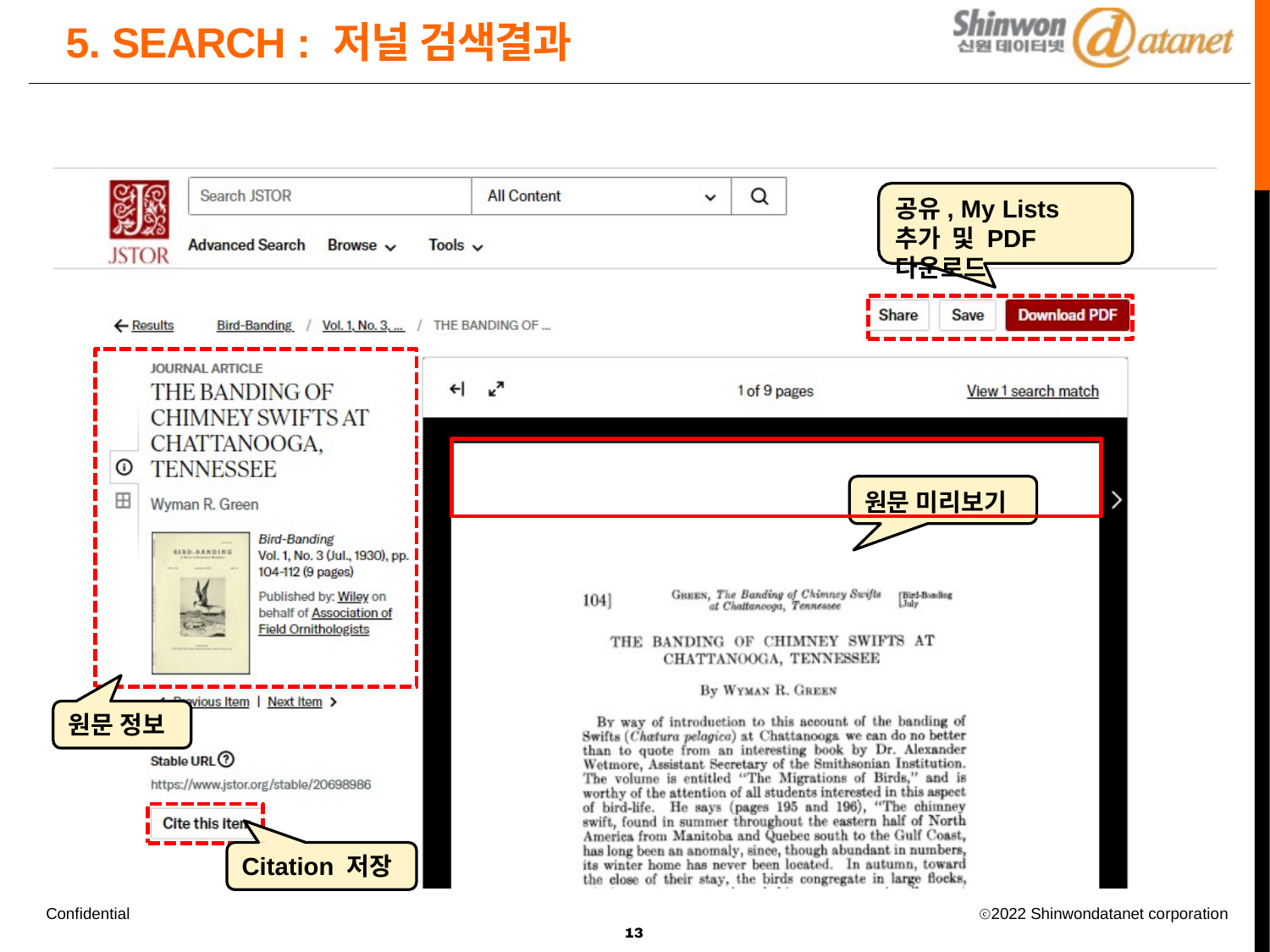

# 5. SEARCH : 저널 검색결과

공유, My Lists 추가  및 PDF 다운로드

원문 미리보기

원문 정보

Citation 저장
Confidential
ⓒ2022 Shinwondatanet corporation
13